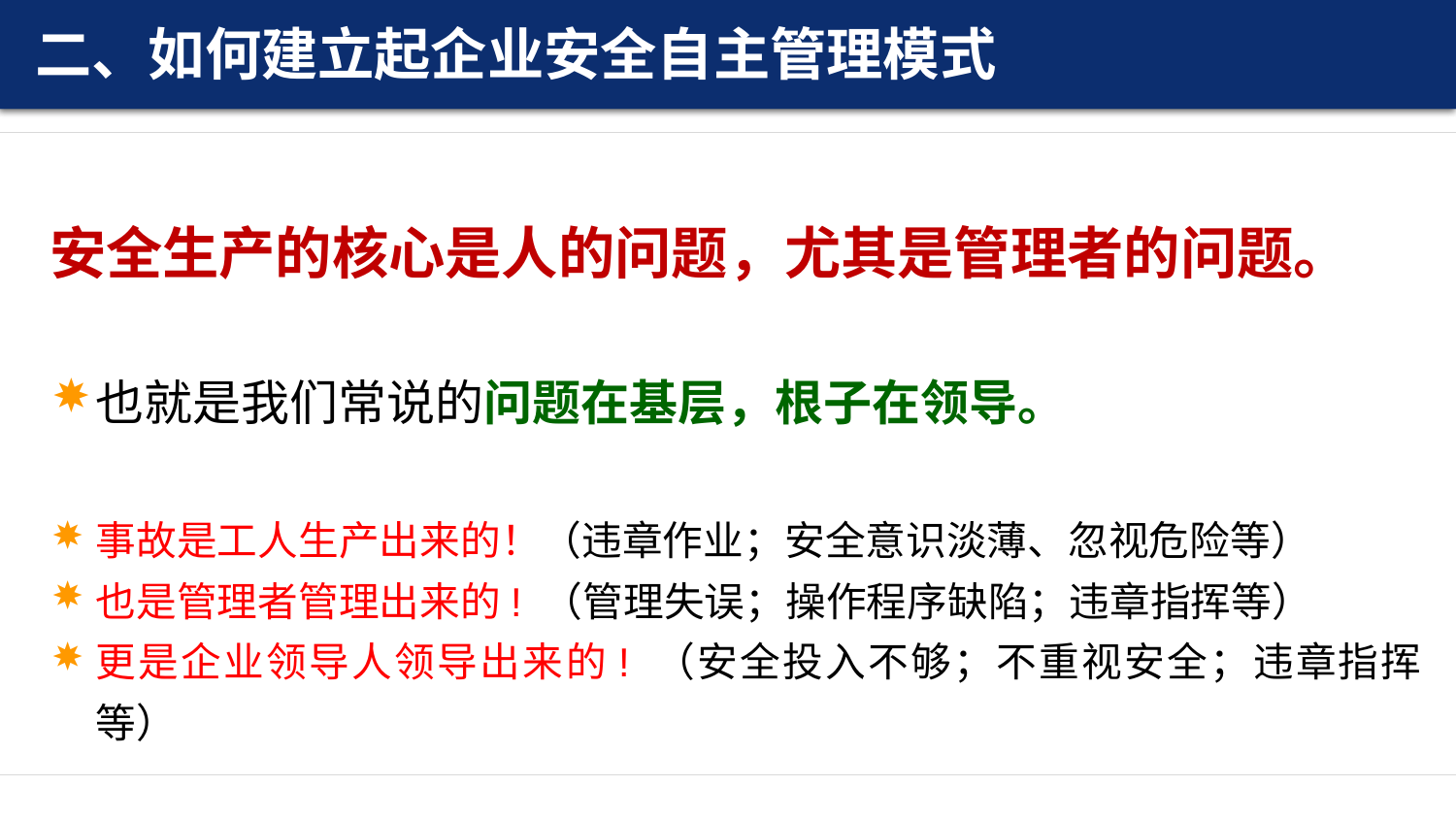

二、如何建立起企业安全自主管理模式
安全生产的核心是人的问题，尤其是管理者的问题。

也就是我们常说的问题在基层，根子在领导。

事故是工人生产出来的！（违章作业；安全意识淡薄、忽视危险等）
也是管理者管理出来的! （管理失误；操作程序缺陷；违章指挥等）
更是企业领导人领导出来的! （安全投入不够；不重视安全；违章指挥等）